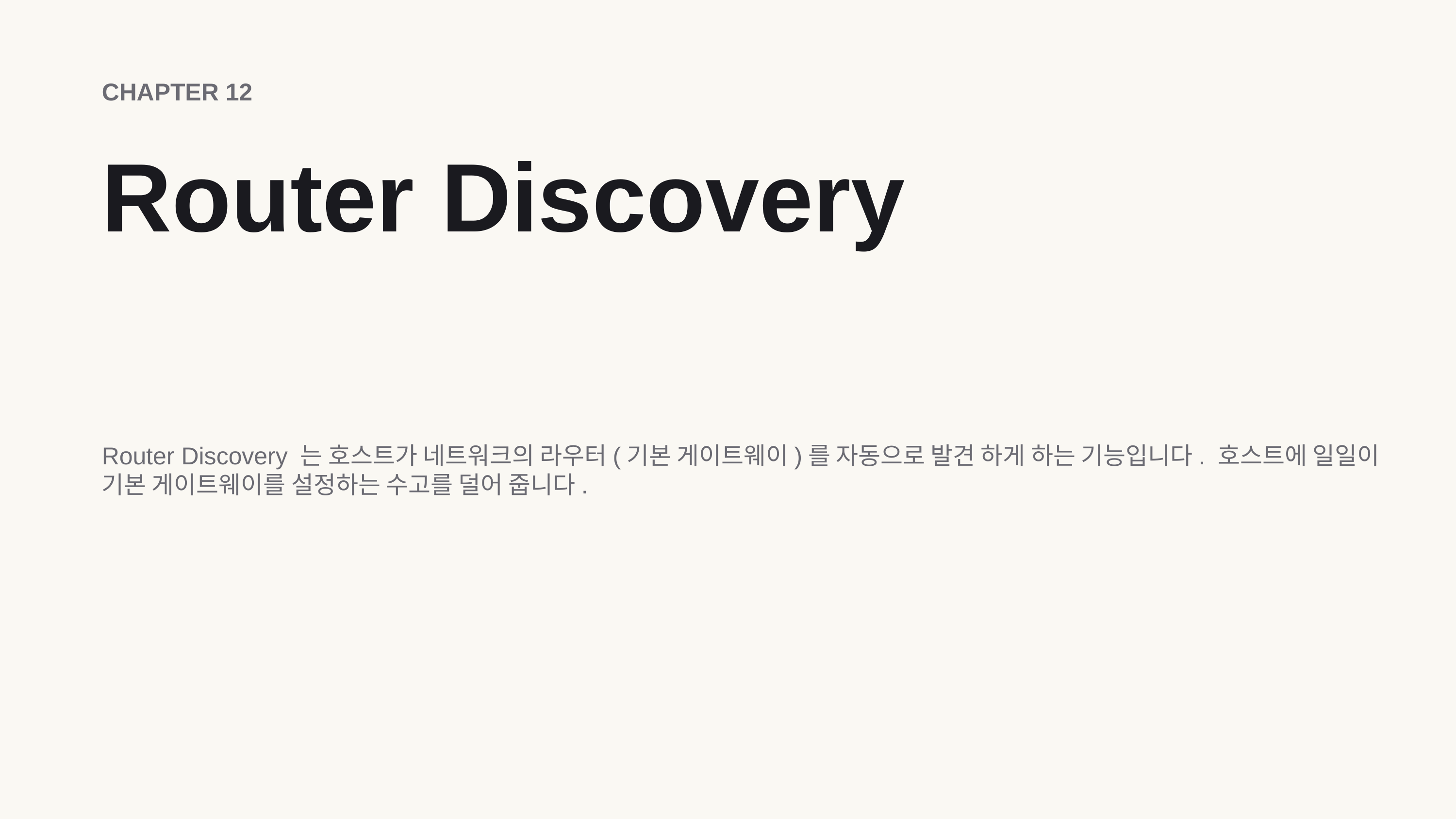

CHAPTER 12
Router Discovery
Router Discovery 는 호스트가 네트워크의 라우터(기본 게이트웨이)를 자동으로 발견 하게 하는 기능입니다. 호스트에 일일이 기본 게이트웨이를 설정하는 수고를 덜어 줍니다.